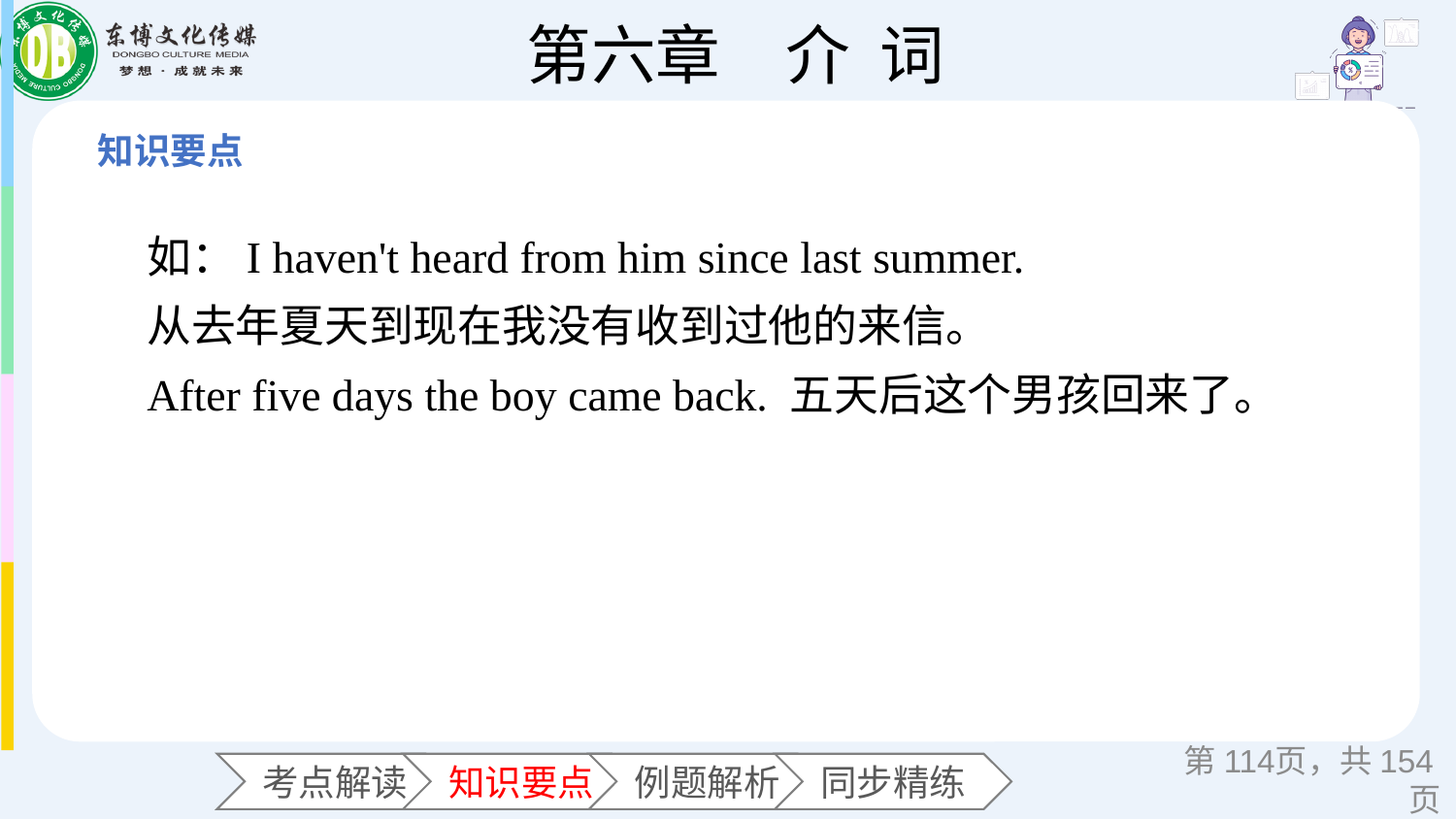

如：I haven't heard from him since last summer.
从去年夏天到现在我没有收到过他的来信。
After five days the boy came back. 五天后这个男孩回来了。
第114页，共154页